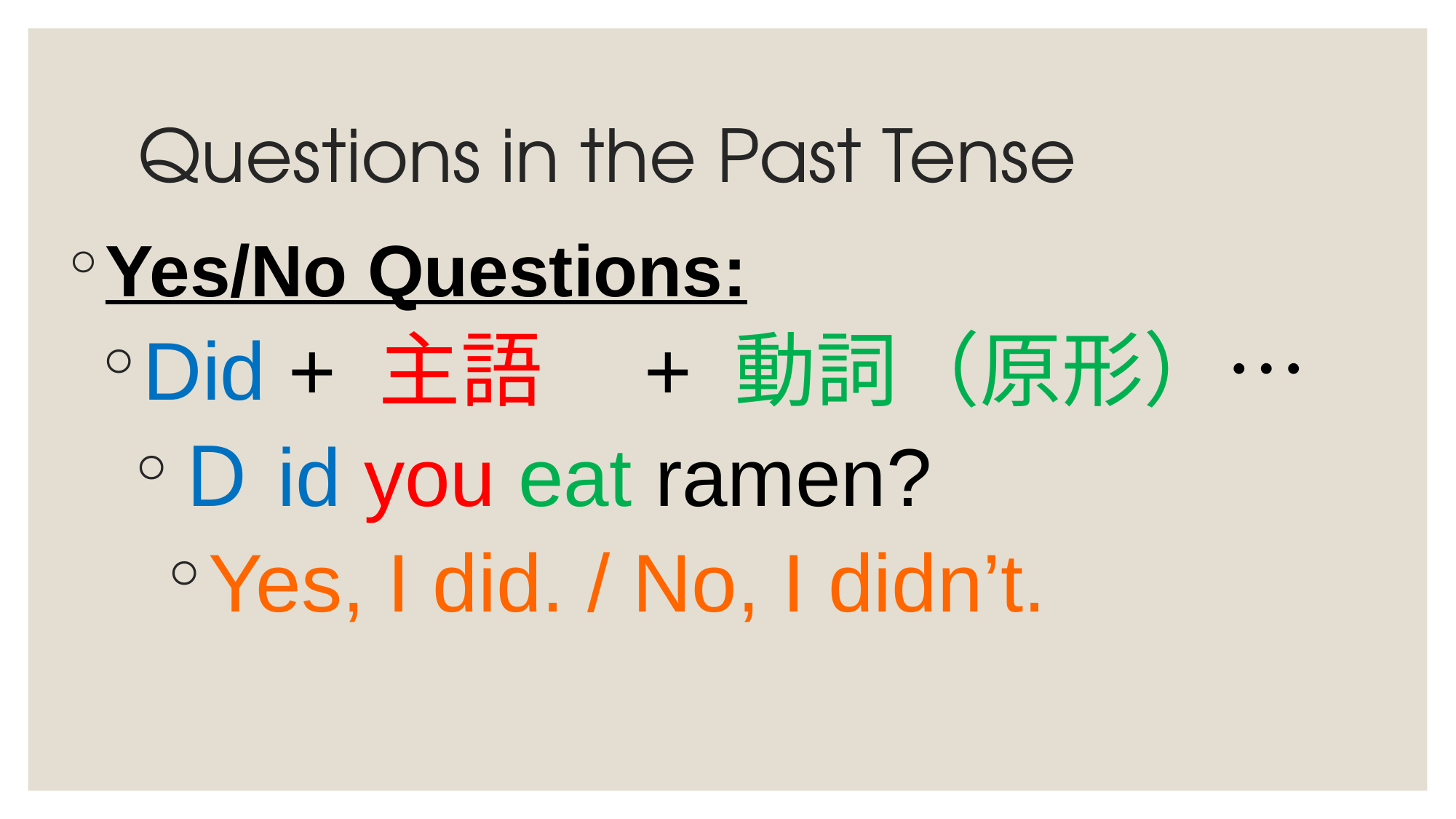

# Questions in the Past Tense
Yes/No Questions:
Did + 主語　+ 動詞（原形）…
Ｄid you eat ramen?
Yes, I did. / No, I didn’t.